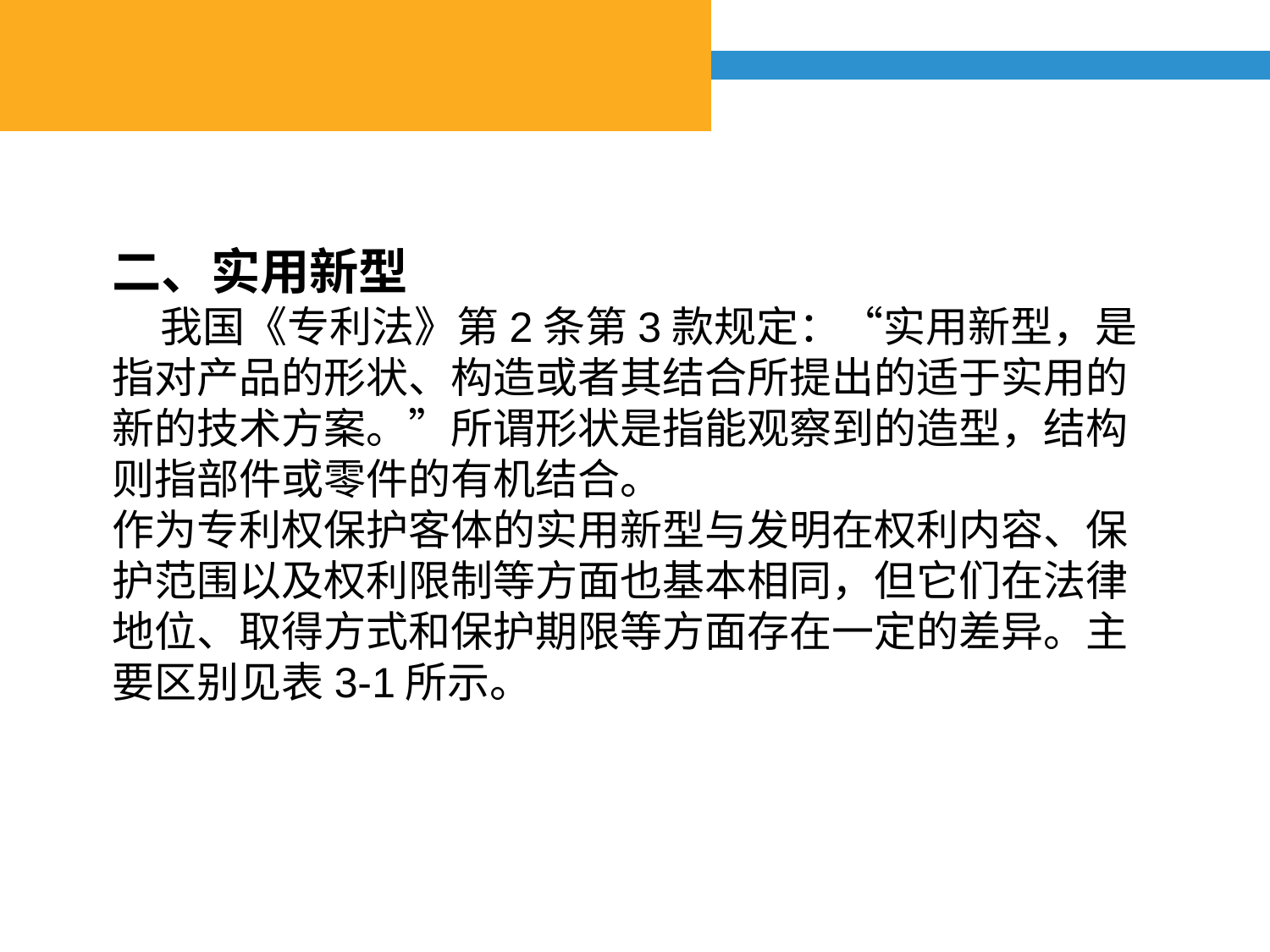

二、实用新型
    我国《专利法》第2条第3款规定：“实用新型，是指对产品的形状、构造或者其结合所提出的适于实用的新的技术方案。”所谓形状是指能观察到的造型，结构则指部件或零件的有机结合。
作为专利权保护客体的实用新型与发明在权利内容、保护范围以及权利限制等方面也基本相同，但它们在法律地位、取得方式和保护期限等方面存在一定的差异。主要区别见表3-1所示。